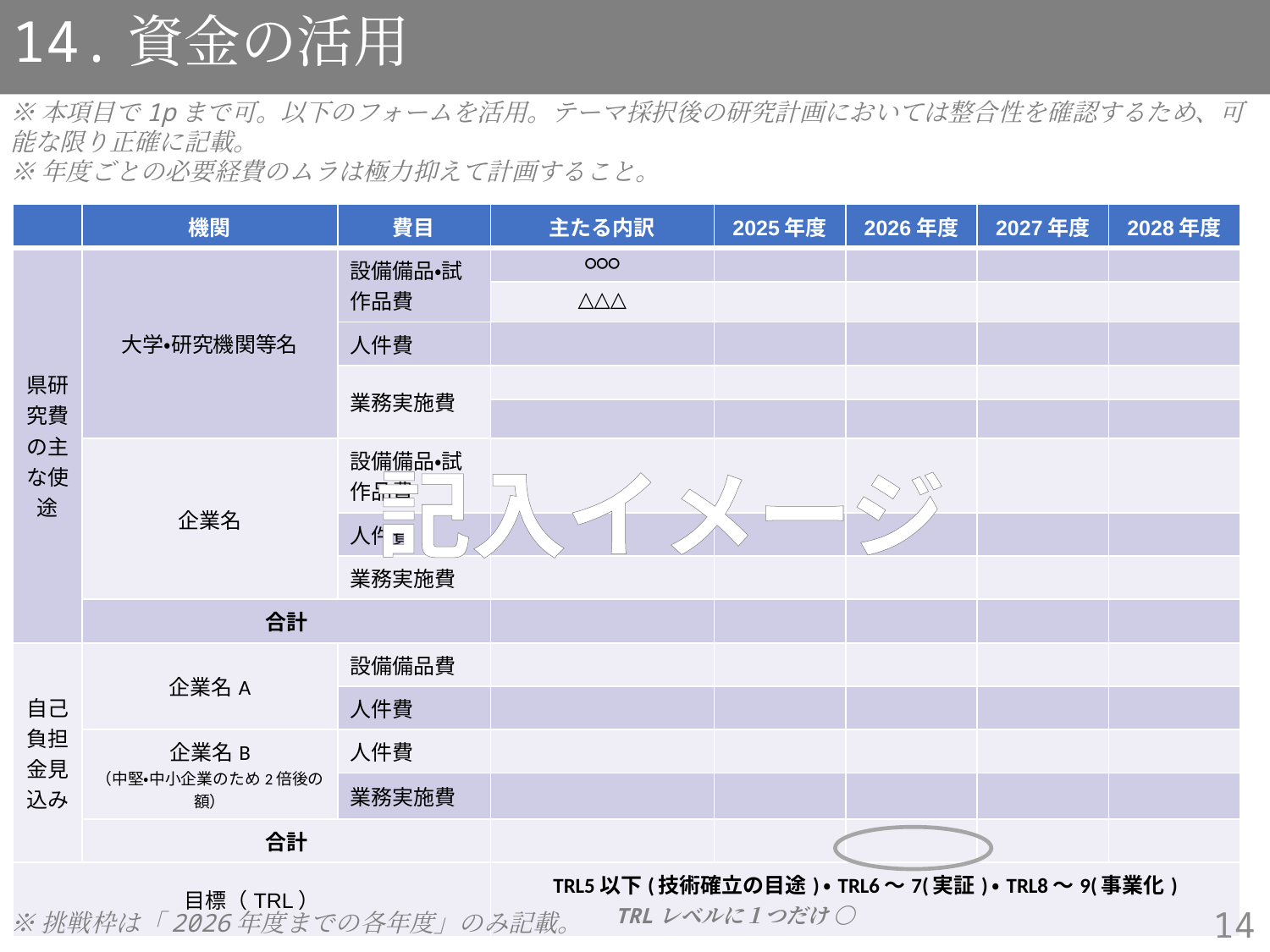

14.資金の活用
※本項目で1pまで可。以下のフォームを活用。テーマ採択後の研究計画においては整合性を確認するため、可能な限り正確に記載。
※年度ごとの必要経費のムラは極力抑えて計画すること。

|  | 機関 | 費目 | 主たる内訳 | 2025年度 | 2026年度 | 2027年度 | 2028年度 |
| --- | --- | --- | --- | --- | --- | --- | --- |
| 県研究費の主な使途 | 大学・研究機関等名 | 設備備品・試作品費 | ○○○ |  |  |  |  |
|  |  |  | △△△ |  |  |  |  |
|  |  | 人件費 |  |  |  |  |  |
|  |  | 業務実施費 |  |  |  |  |  |
|  |  |  |  |  |  |  |  |
|  | 企業名 | 設備備品・試作品費 |  |  |  |  |  |
|  |  | 人件費 |  |  |  |  |  |
|  |  | 業務実施費 |  |  |  |  |  |
|  | 合計 |  |  |  |  |  |  |
| 自己負担金見込み | 企業名A | 設備備品費 |  |  |  |  |  |
|  |  | 人件費 |  |  |  |  |  |
|  | 企業名B （中堅・中小企業のため2倍後の額） | 人件費 |  |  |  |  |  |
|  |  | 業務実施費 |  |  |  |  |  |
|  | 合計 |  |  |  |  |  |  |
| 目標（TRL） |  |  | TRL5以下(技術確立の目途)・TRL6～7(実証)・TRL8～9(事業化) TRLレベルに１つだけ 〇 |  |  |  |  |
記入イメージ

※挑戦枠は「2026年度までの各年度」のみ記載。
14